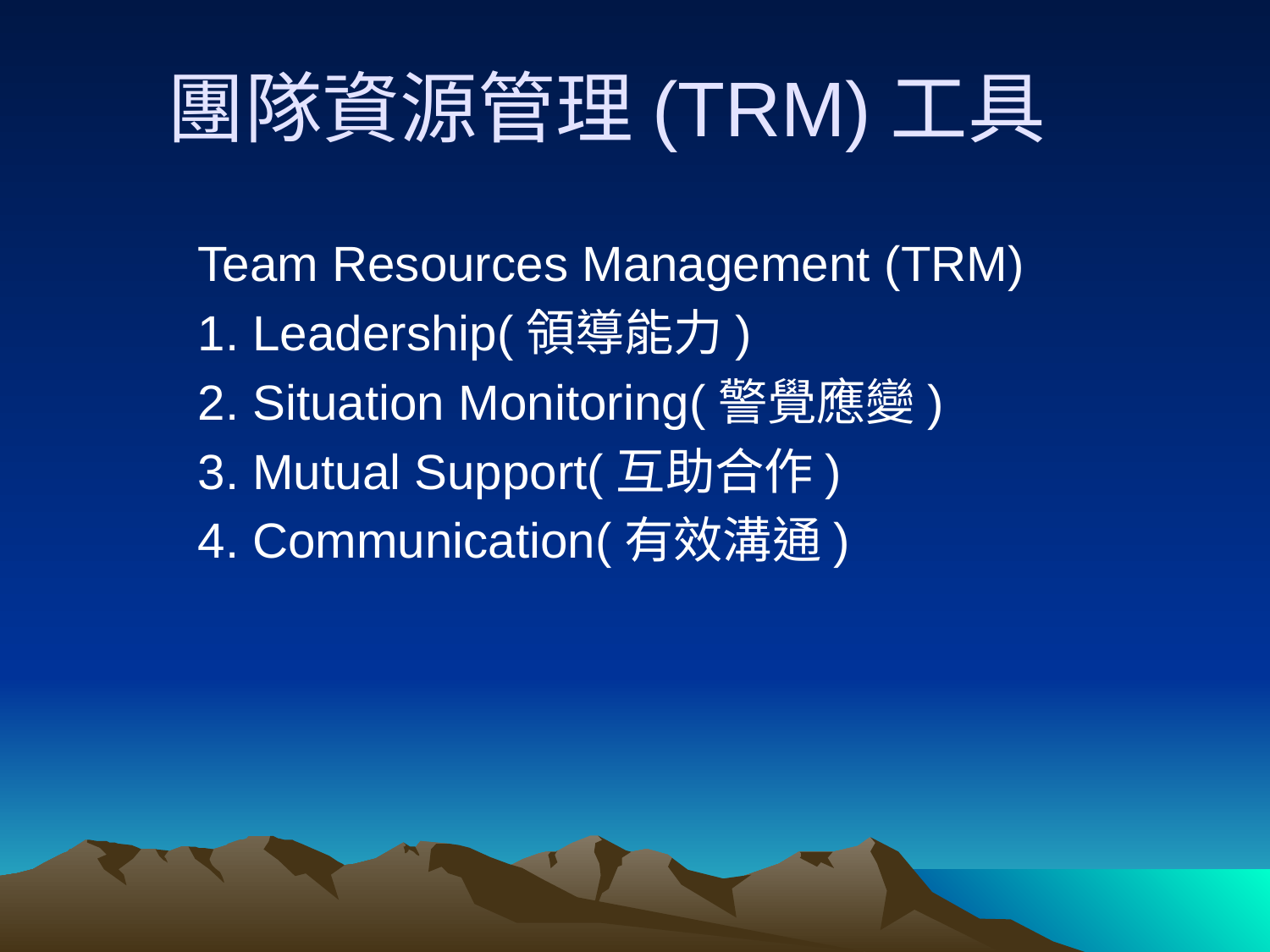

# 團隊資源管理(TRM)工具
Team Resources Management (TRM)
1. Leadership(領導能力)
2. Situation Monitoring(警覺應變)
3. Mutual Support(互助合作)
4. Communication(有效溝通)